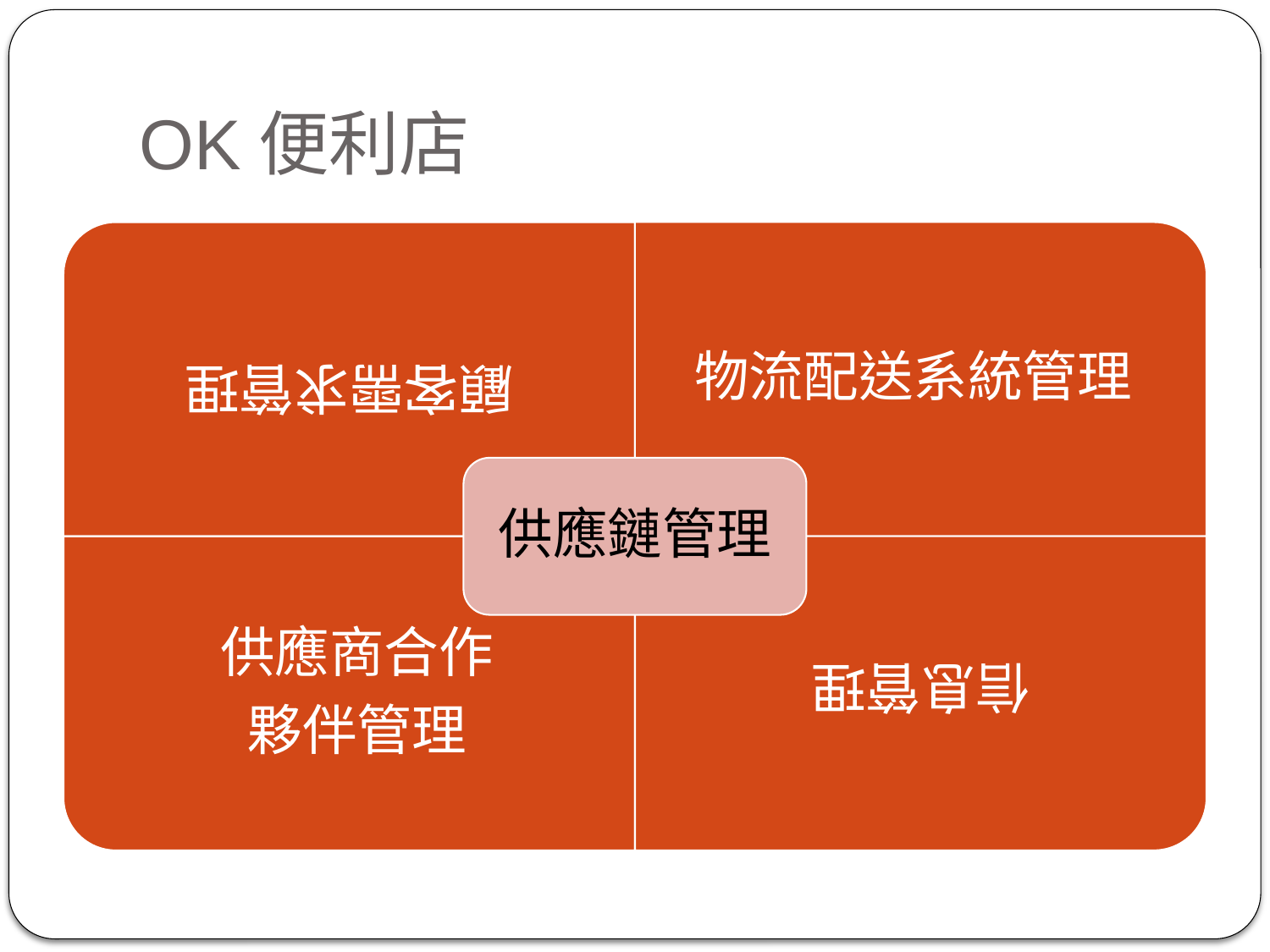

# OK便利店
顧客需求管理
物流配送系統管理
供應商合作
夥伴管理
信息管理
供應鏈管理